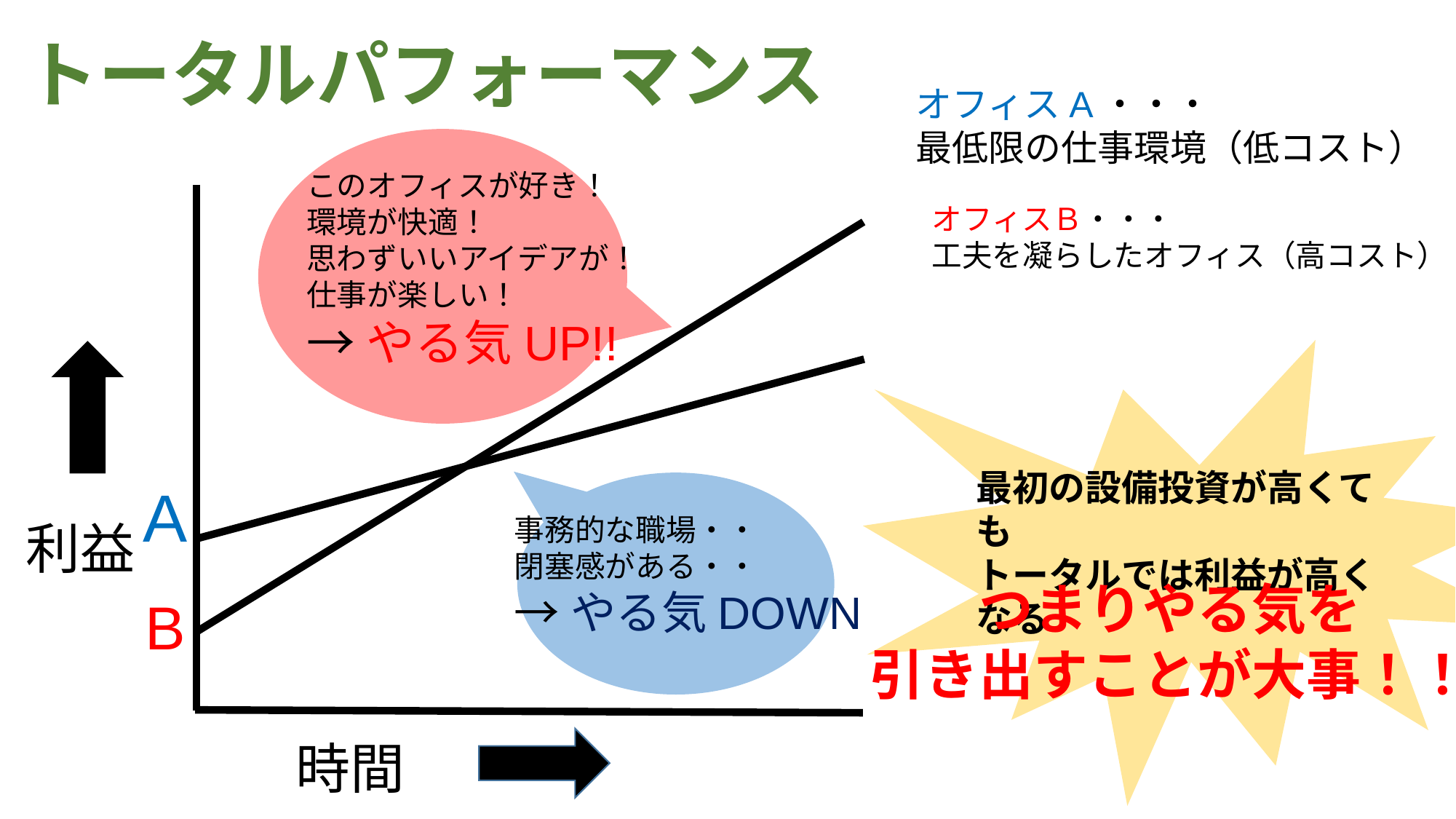

# トータルパフォーマンス
オフィスA・・・
最低限の仕事環境（低コスト）

このオフィスが好き！
環境が快適！
思わずいいアイデアが！
仕事が楽しい！
→やる気UP!!
オフィスＢ・・・
工夫を凝らしたオフィス（高コスト）

最初の設備投資が高くても
トータルでは利益が高くなる
A

事務的な職場・・
閉塞感がある・・
→やる気DOWN
利益
つまりやる気を
引き出すことが大事！！
B
時間